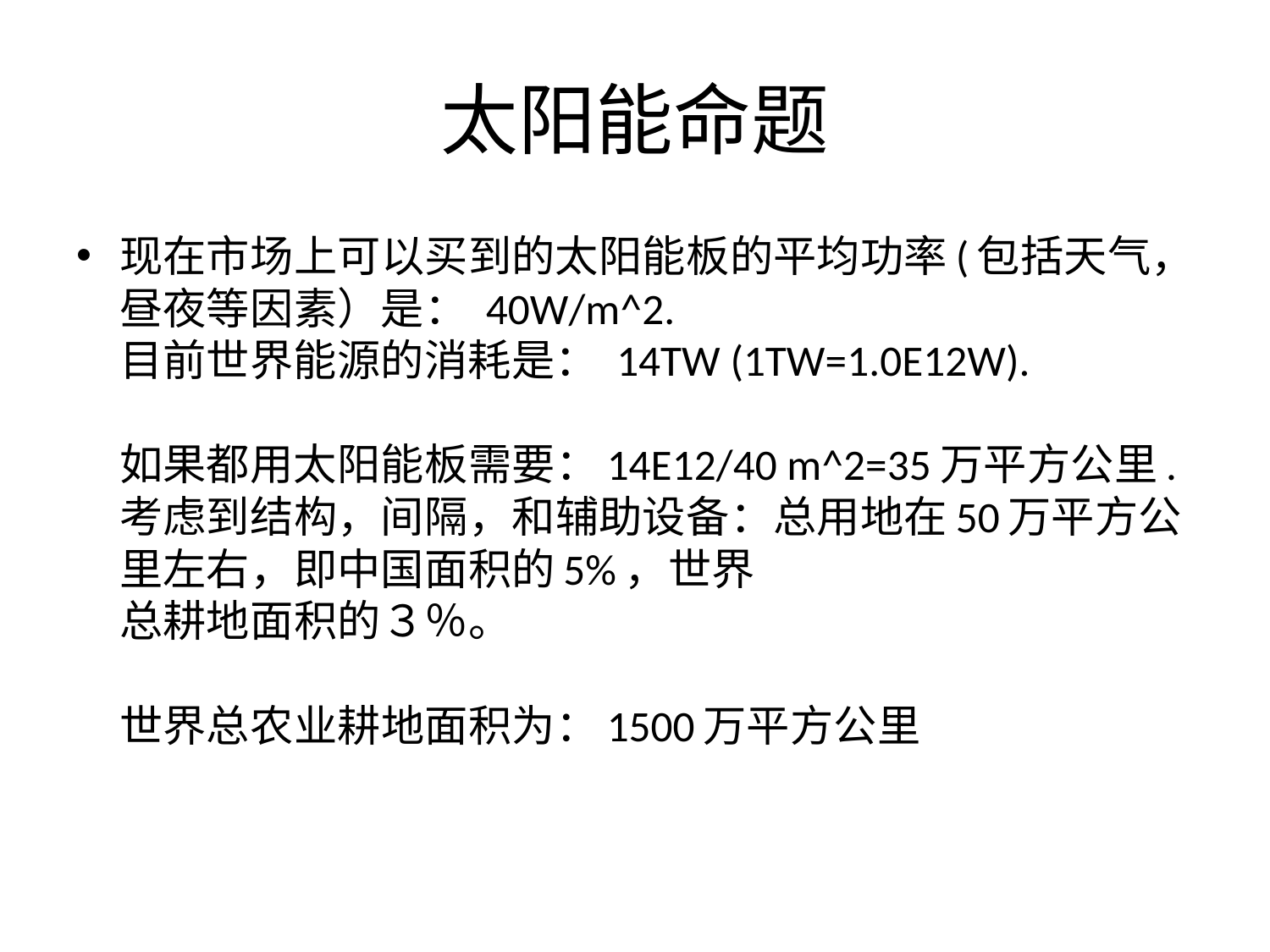

# 太阳能命题
现在市场上可以买到的太阳能板的平均功率(包括天气，昼夜等因素）是： 40W/m^2.
目前世界能源的消耗是： 14TW (1TW=1.0E12W).
如果都用太阳能板需要：14E12/40 m^2=35万平方公里.
考虑到结构，间隔，和辅助设备：总用地在50万平方公里左右，即中国面积的5%，世界
总耕地面积的３％。
世界总农业耕地面积为：1500万平方公里